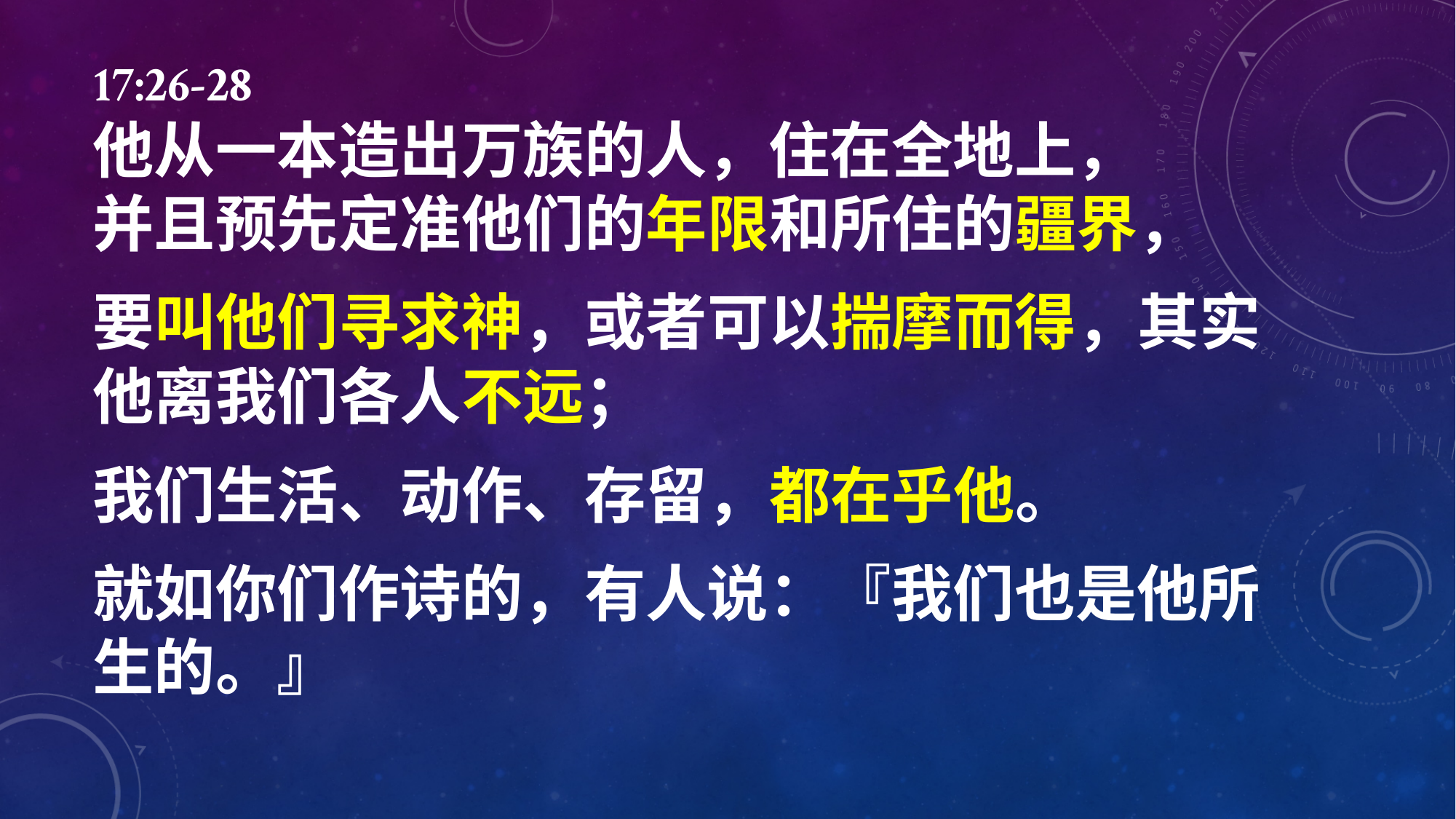

17:26-28
他从一本造出万族的人，住在全地上，
并且预先定准他们的年限和所住的疆界，
要叫他们寻求神，或者可以揣摩而得，其实他离我们各人不远；
我们生活、动作、存留，都在乎他。
就如你们作诗的，有人说：『我们也是他所生的。』